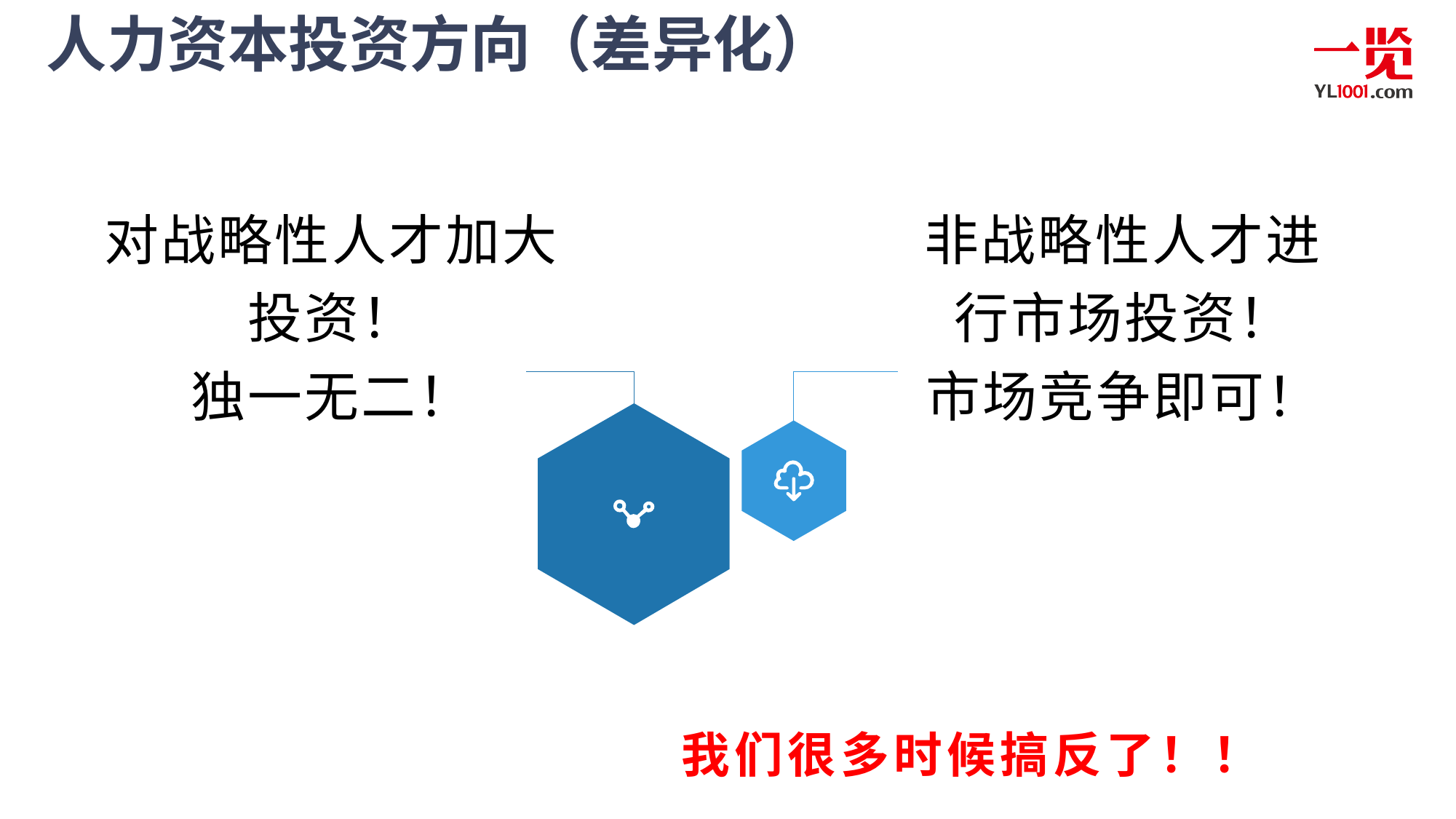

人力资本投资方向（差异化）
非战略性人才进行市场投资！
市场竞争即可！
对战略性人才加大投资！
独一无二！

我们很多时候搞反了！！